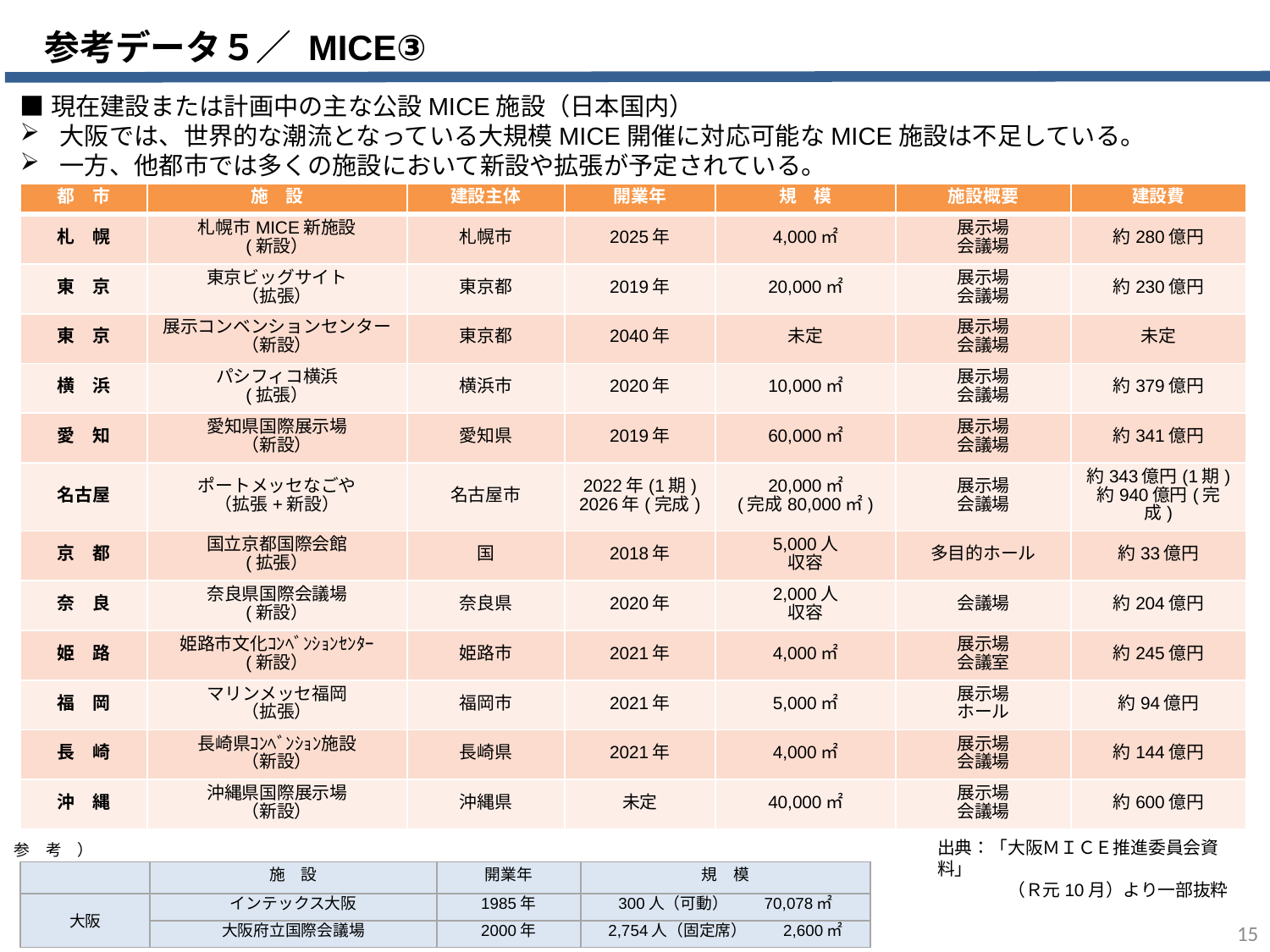

参考データ５／ MICE③
■現在建設または計画中の主な公設MICE施設（日本国内）
大阪では、世界的な潮流となっている大規模MICE開催に対応可能なMICE施設は不足している。
一方、他都市では多くの施設において新設や拡張が予定されている。
| 都　市 | 施　設 | 建設主体 | 開業年 | 規　模 | 施設概要 | 建設費 |
| --- | --- | --- | --- | --- | --- | --- |
| 札　幌 | 札幌市MICE新施設 (新設） | 札幌市 | 2025年 | 4,000㎡ | 展示場 会議場 | 約280億円 |
| 東　京 | 東京ビッグサイト （拡張） | 東京都 | 2019年 | 20,000㎡ | 展示場 会議場 | 約230億円 |
| 東　京 | 展示コンベンションセンター （新設） | 東京都 | 2040年 | 未定 | 展示場 会議場 | 未定 |
| 横　浜 | パシフィコ横浜 (拡張） | 横浜市 | 2020年 | 10,000㎡ | 展示場 会議場 | 約379億円 |
| 愛　知 | 愛知県国際展示場 （新設） | 愛知県 | 2019年 | 60,000㎡ | 展示場 会議場 | 約341億円 |
| 名古屋 | ポートメッセなごや （拡張+新設） | 名古屋市 | 2022年(1期) 2026年(完成) | 20,000㎡ (完成80,000㎡) | 展示場 会議場 | 約343億円(1期) 約940億円(完成) |
| 京　都 | 国立京都国際会館 (拡張） | 国 | 2018年 | 5,000人 収容 | 多目的ホール | 約33億円 |
| 奈　良 | 奈良県国際会議場 (新設） | 奈良県 | 2020年 | 2,000人 収容 | 会議場 | 約204億円 |
| 姫　路 | 姫路市文化ｺﾝﾍﾞﾝｼｮﾝｾﾝﾀｰ (新設） | 姫路市 | 2021年 | 4,000㎡ | 展示場 会議室 | 約245億円 |
| 福　岡 | マリンメッセ福岡 （拡張） | 福岡市 | 2021年 | 5,000㎡ | 展示場 ホール | 約94億円 |
| 長　崎 | 長崎県ｺﾝﾍﾞﾝｼｮﾝ施設 （新設） | 長崎県 | 2021年 | 4,000㎡ | 展示場 会議場 | 約144億円 |
| 沖　縄 | 沖縄県国際展示場 （新設） | 沖縄県 | 未定 | 40,000㎡ | 展示場 会議場 | 約600億円 |
出典：「大阪ＭＩＣＥ推進委員会資料」
　　　　（Ｒ元10月）より一部抜粋
（　参　考　）
|  | 施　設 | 開業年 | 規　模 |
| --- | --- | --- | --- |
| 大阪 | インテックス大阪 | 1985年 | 300人（可動）　　70,078㎡ |
|  | 大阪府立国際会議場 | 2000年 | 2,754人（固定席）　　2,600㎡ |
15